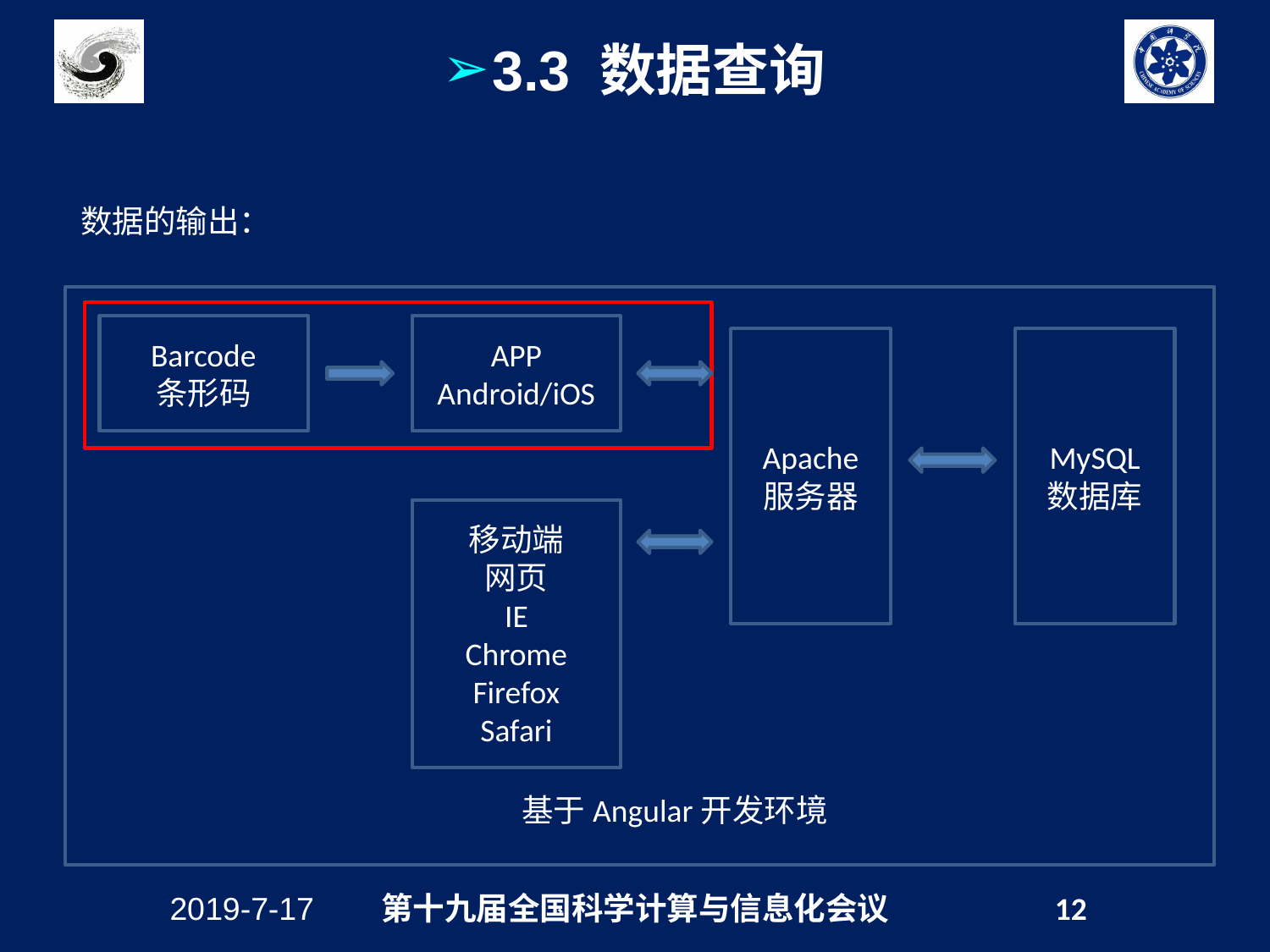

3.3 数据查询
数据的输出：

Barcode
条形码
APP
Android/iOS
Apache
服务器
MySQL
数据库

移动端
网页
IE
Chrome
Firefox
Safari

基于Angular开发环境